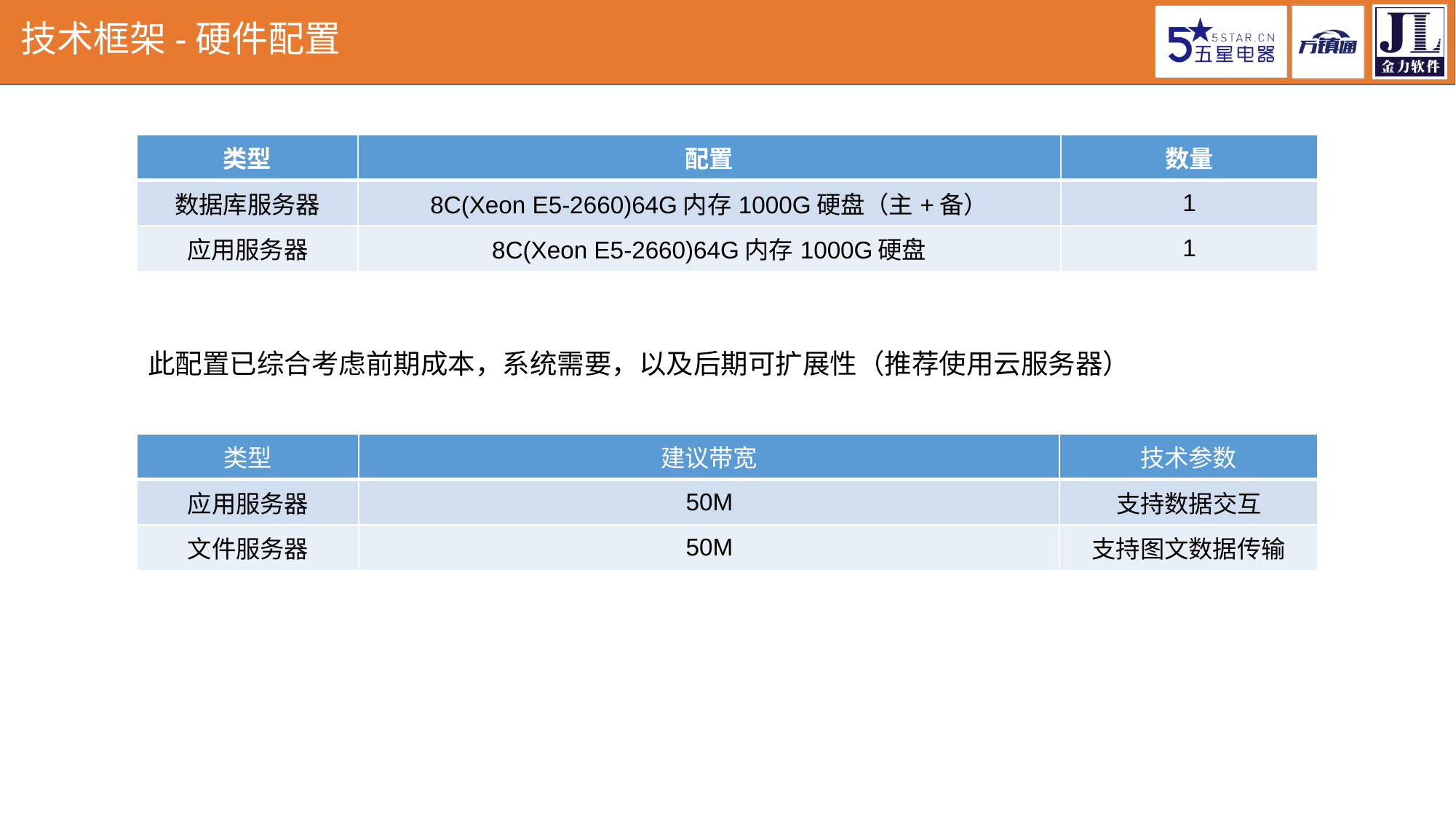

技术框架-硬件配置
| 类型 | 配置 | 数量 |
| --- | --- | --- |
| 数据库服务器 | 8C(Xeon E5-2660)64G内存1000G硬盘（主+备） | 1 |
| 应用服务器 | 8C(Xeon E5-2660)64G内存1000G硬盘 | 1 |
此配置已综合考虑前期成本，系统需要，以及后期可扩展性（推荐使用云服务器）
| 类型 | 建议带宽 | 技术参数 |
| --- | --- | --- |
| 应用服务器 | 50M | 支持数据交互 |
| 文件服务器 | 50M | 支持图文数据传输 |